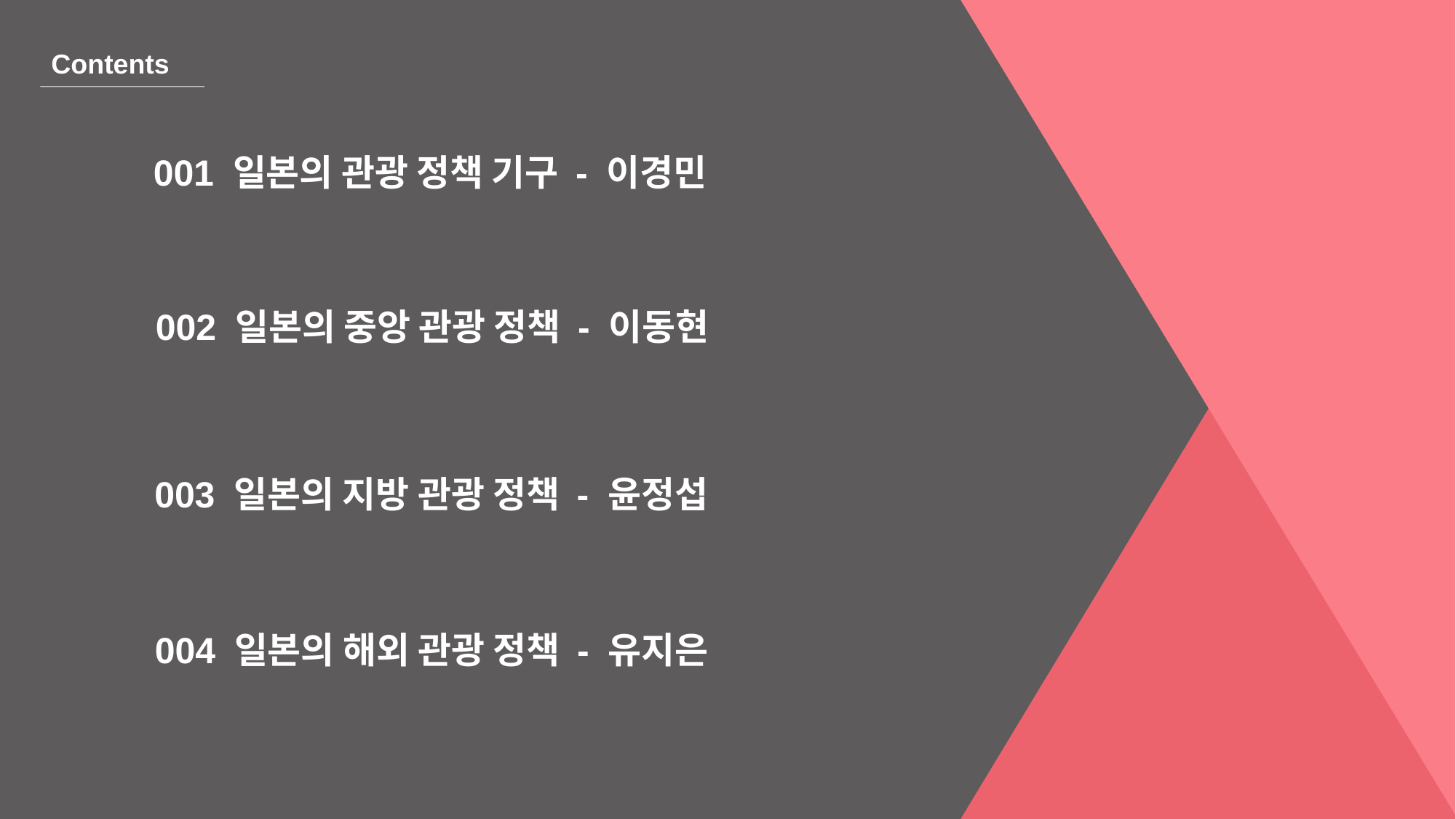

Contents
001 일본의 관광 정책 기구 - 이경민
002 일본의 중앙 관광 정책 - 이동현
003 일본의 지방 관광 정책 - 윤정섭
004 일본의 해외 관광 정책 - 유지은